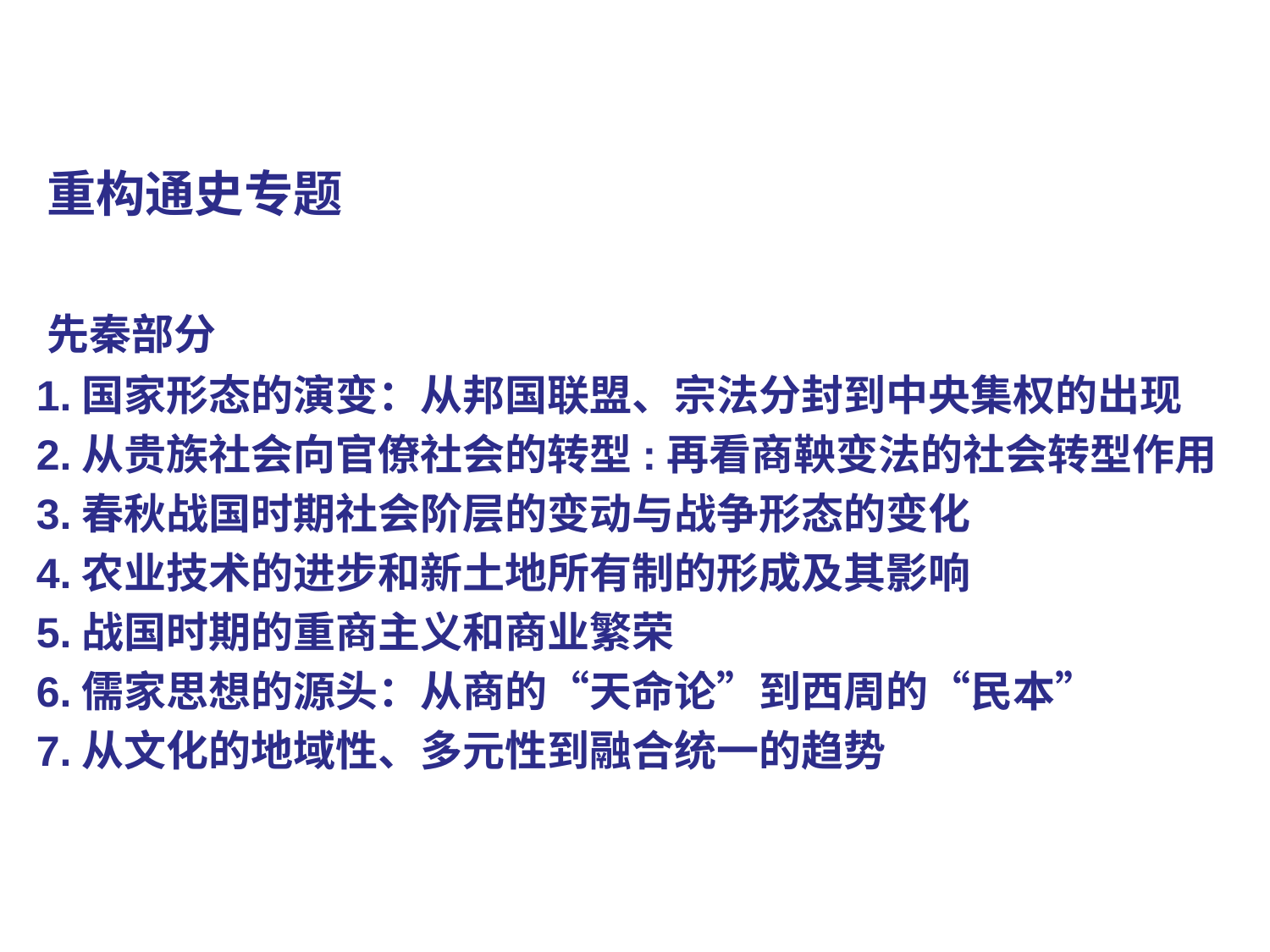

重构通史专题

  先秦部分
  1.国家形态的演变：从邦国联盟、宗法分封到中央集权的出现
  2.从贵族社会向官僚社会的转型:再看商鞅变法的社会转型作用
  3.春秋战国时期社会阶层的变动与战争形态的变化
  4.农业技术的进步和新土地所有制的形成及其影响
  5.战国时期的重商主义和商业繁荣
  6.儒家思想的源头：从商的“天命论”到西周的“民本”
  7.从文化的地域性、多元性到融合统一的趋势